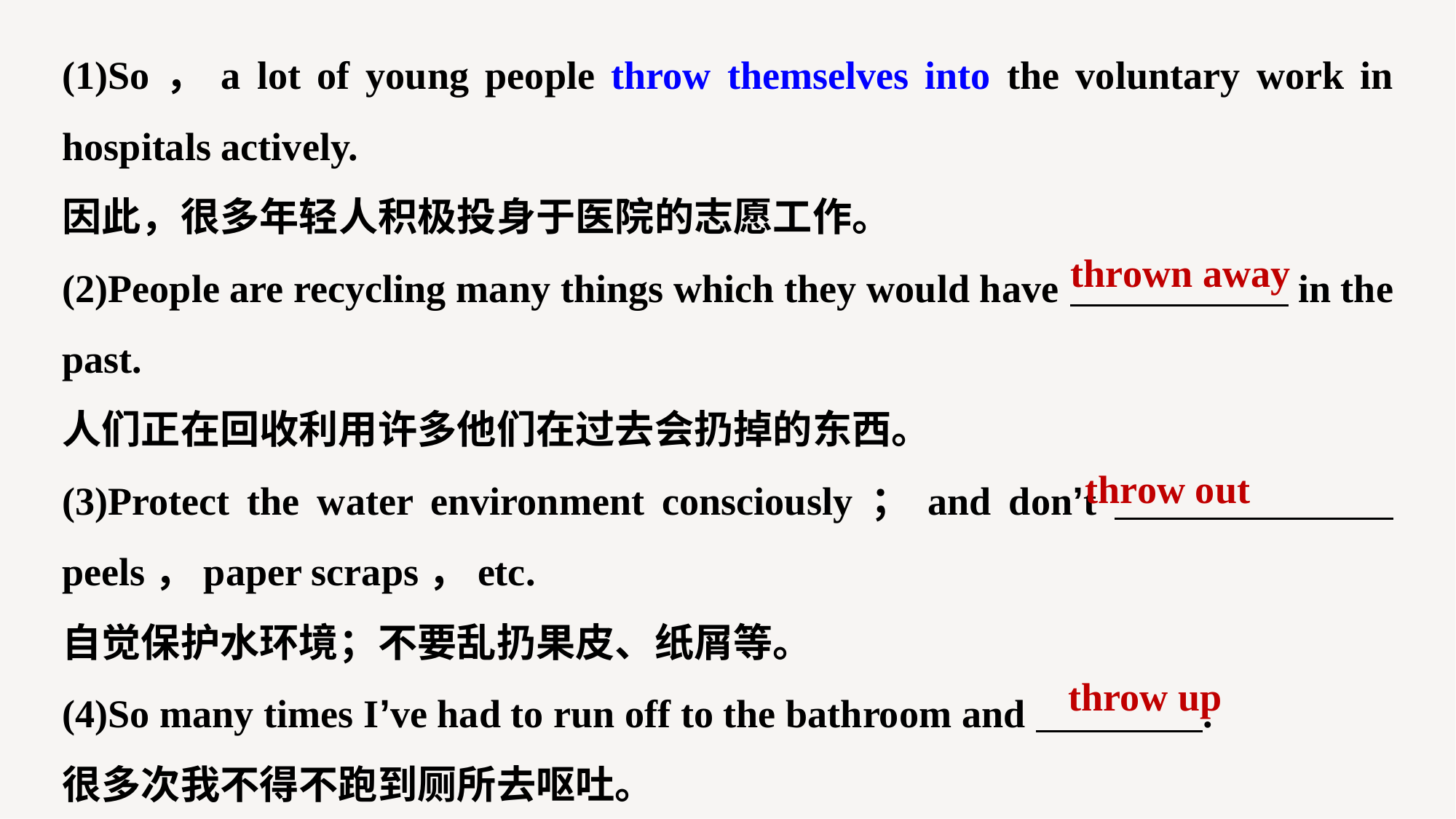

(1)So，a lot of young people throw themselves into the voluntary work in hospitals actively.
因此，很多年轻人积极投身于医院的志愿工作。
(2)People are recycling many things which they would have                        in the past.
人们正在回收利用许多他们在过去会扔掉的东西。
(3)Protect the water environment consciously；and don’t                  peels，paper scraps，etc.
自觉保护水环境；不要乱扔果皮、纸屑等。
(4)So many times I’ve had to run off to the bathroom and                  .
很多次我不得不跑到厕所去呕吐。
thrown away
throw out
throw up